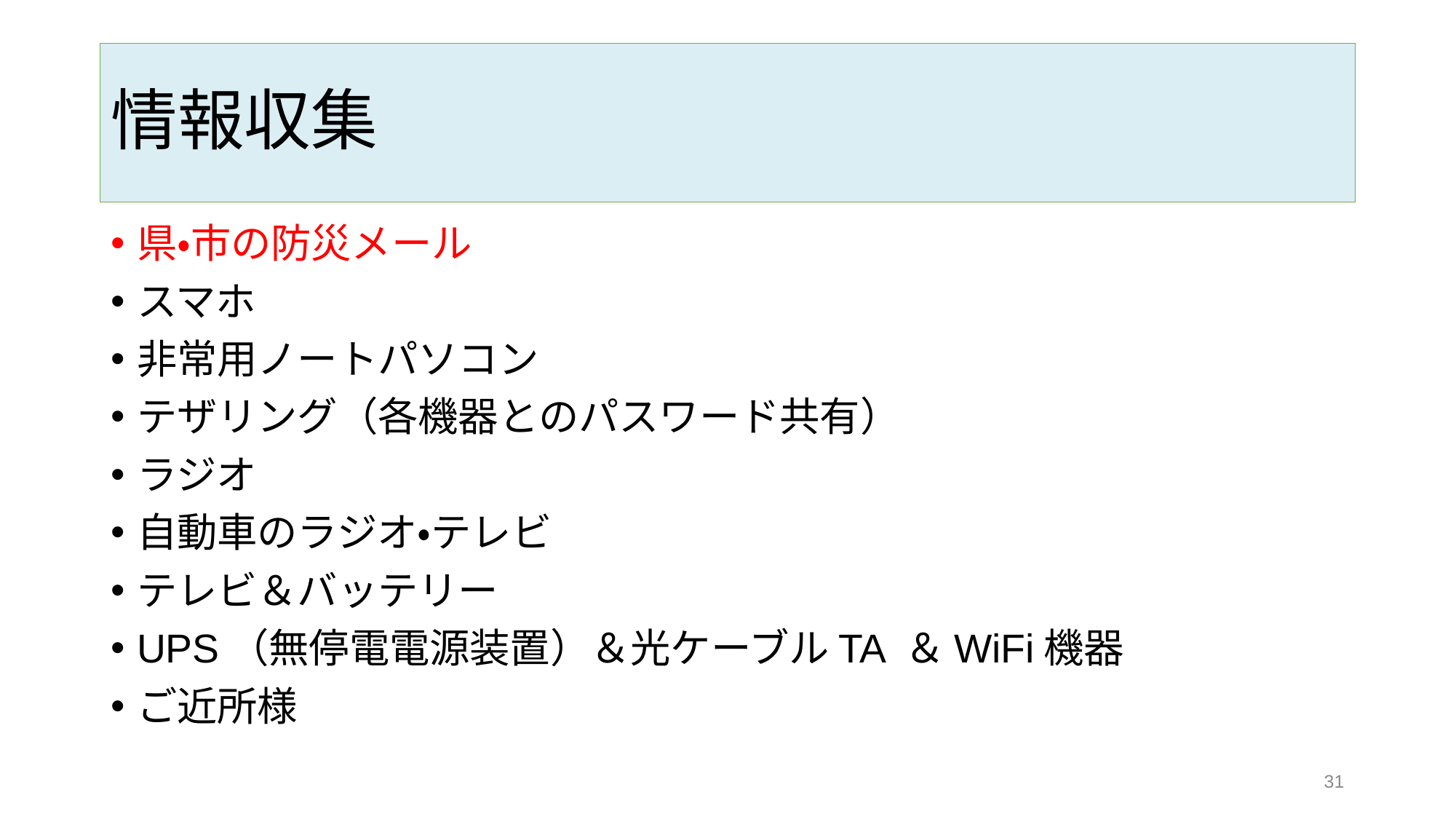

# 情報収集
県・市の防災メール
スマホ
非常用ノートパソコン
テザリング（各機器とのパスワード共有）
ラジオ
自動車のラジオ・テレビ
テレビ＆バッテリー
UPS（無停電電源装置）＆光ケーブルTA ＆WiFi機器
ご近所様

31